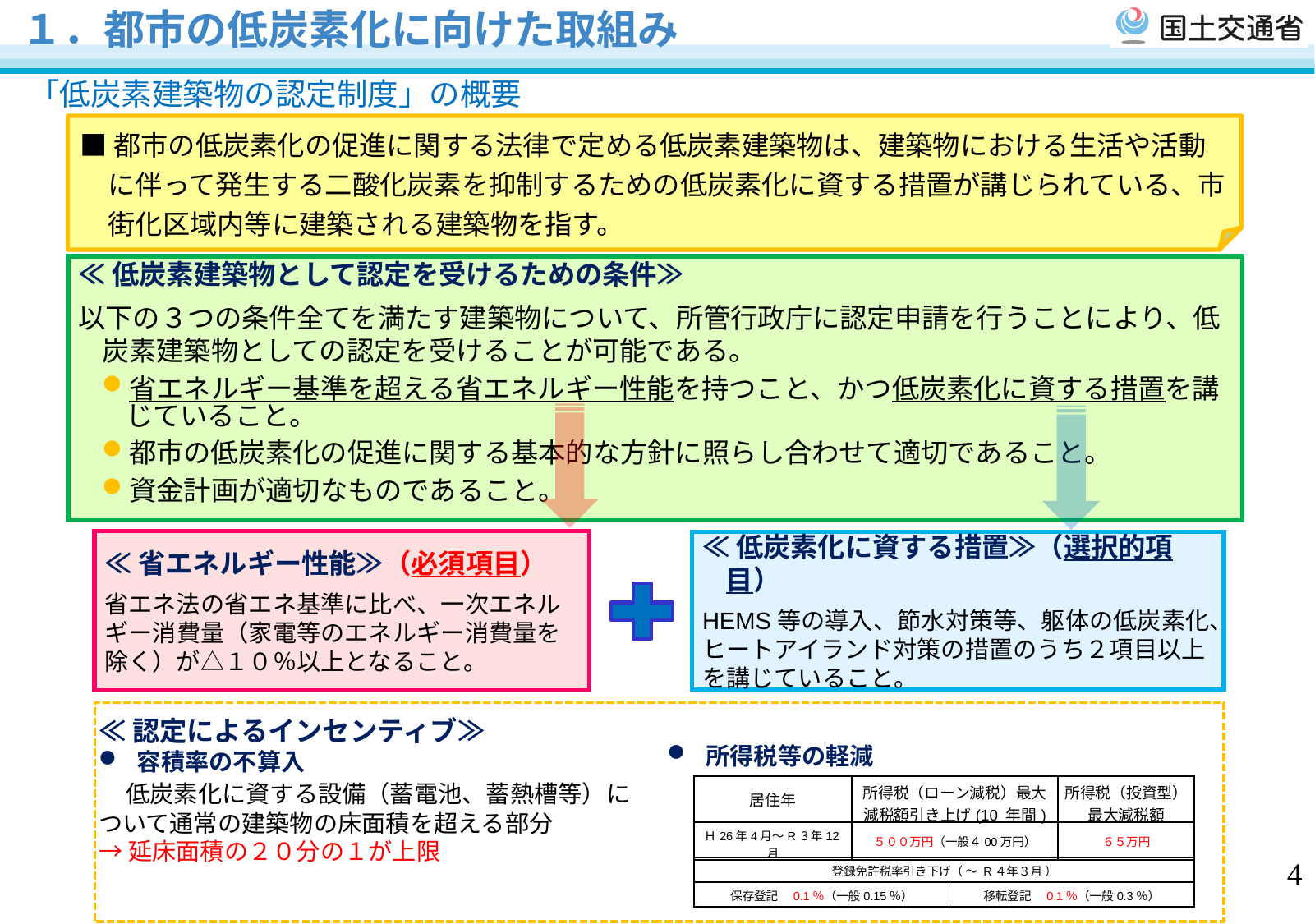

１．都市の低炭素化に向けた取組み
「低炭素建築物の認定制度」の概要
■都市の低炭素化の促進に関する法律で定める低炭素建築物は、建築物における生活や活動に伴って発生する二酸化炭素を抑制するための低炭素化に資する措置が講じられている、市街化区域内等に建築される建築物を指す。
≪低炭素建築物として認定を受けるための条件≫
以下の３つの条件全てを満たす建築物について、所管行政庁に認定申請を行うことにより、低炭素建築物としての認定を受けることが可能である。
省エネルギー基準を超える省エネルギー性能を持つこと、かつ低炭素化に資する措置を講じていること。
都市の低炭素化の促進に関する基本的な方針に照らし合わせて適切であること。
資金計画が適切なものであること。

≪省エネルギー性能≫（必須項目）
省エネ法の省エネ基準に比べ、一次エネルギー消費量（家電等のエネルギー消費量を除く）が△１０％以上となること。
≪低炭素化に資する措置≫（選択的項目）
HEMS等の導入、節水対策等、躯体の低炭素化、ヒートアイランド対策の措置のうち２項目以上を講じていること。

所得税等の軽減

≪認定によるインセンティブ≫
容積率の不算入
　低炭素化に資する設備（蓄電池、蓄熱槽等）について通常の建築物の床面積を超える部分
→延床面積の２０分の１が上限
| 居住年 | 所得税（ローン減税）最大減税額引き上げ(10 年間) | 所得税（投資型）最大減税額 |
| --- | --- | --- |
| Ｈ26年4月～R３年12月 | ５００万円（一般４00万円） | ６５万円 |
4
| 登録免許税率引き下げ（ ～ R４年３月 ） |  |
| --- | --- |
| 保存登記　0.1％（一般0.15％） | 移転登記　0.1％（一般0.3％） |